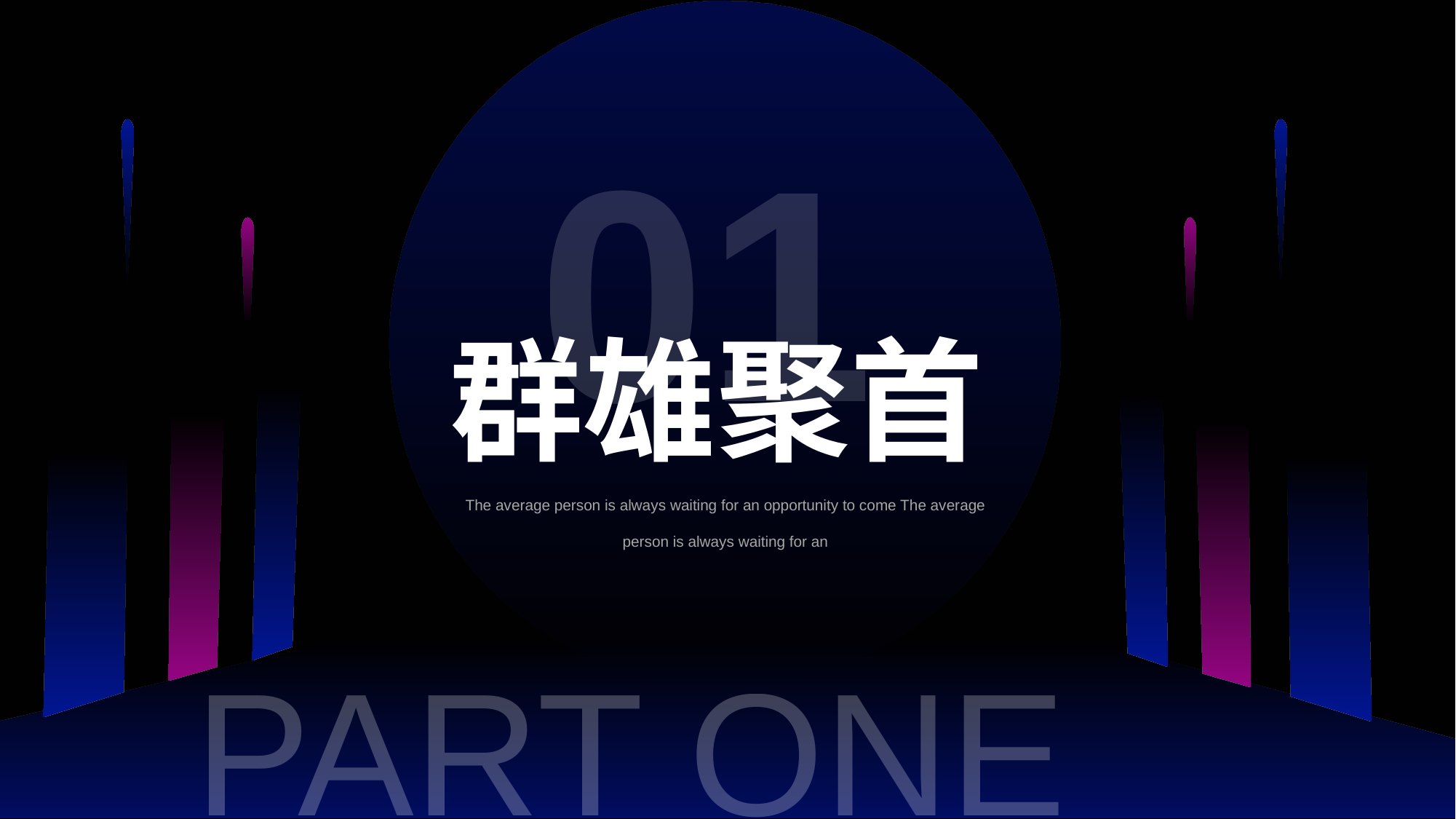

01

群雄聚首

The average person is always waiting for an opportunity to come The average person is always waiting for an
PART ONE